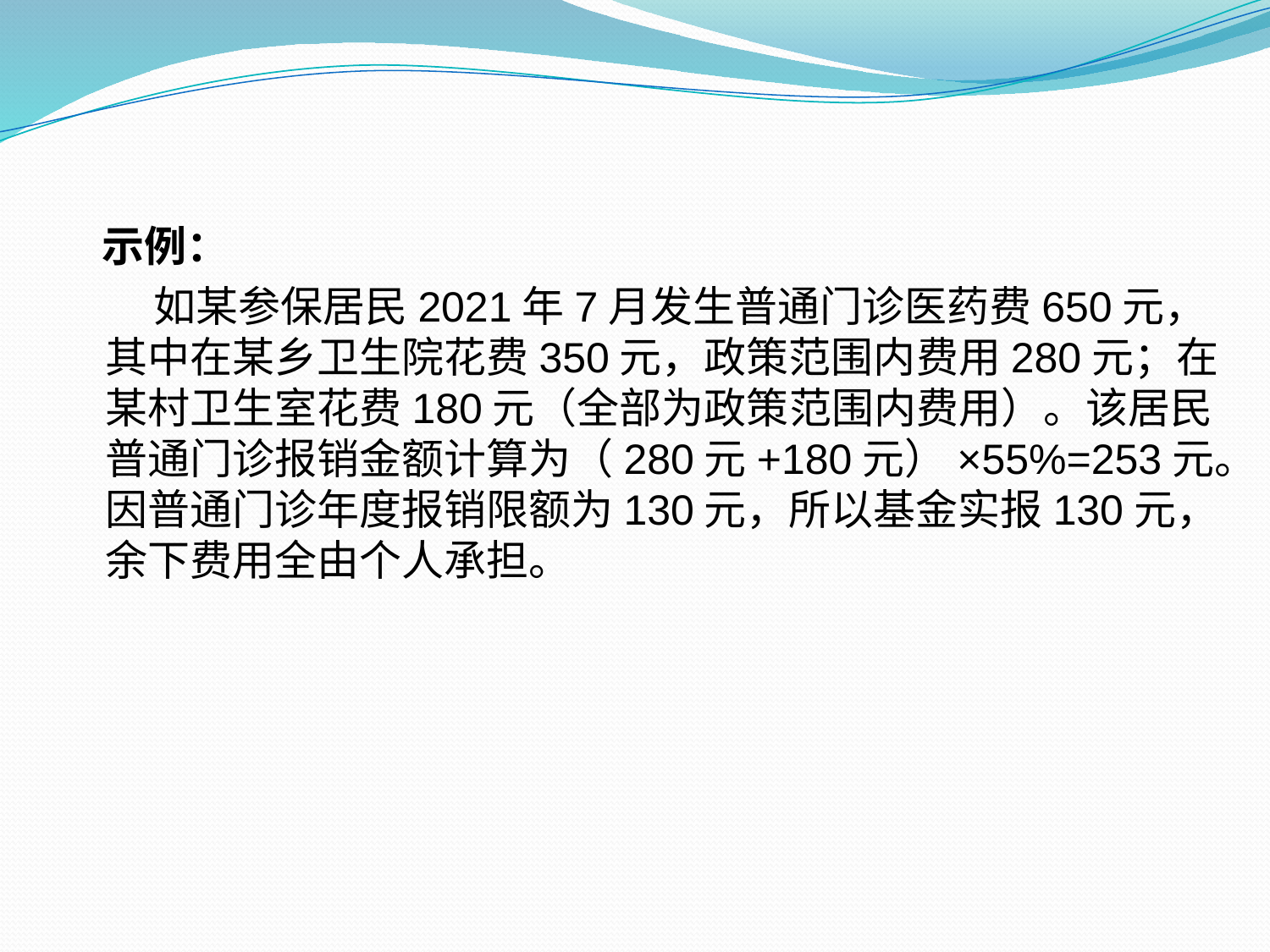

#
  示例：
        如某参保居民2021年7月发生普通门诊医药费650元，其中在某乡卫生院花费350元，政策范围内费用280元；在某村卫生室花费180元（全部为政策范围内费用）。该居民普通门诊报销金额计算为（280元+180元）×55%=253元。因普通门诊年度报销限额为130元，所以基金实报130元，余下费用全由个人承担。